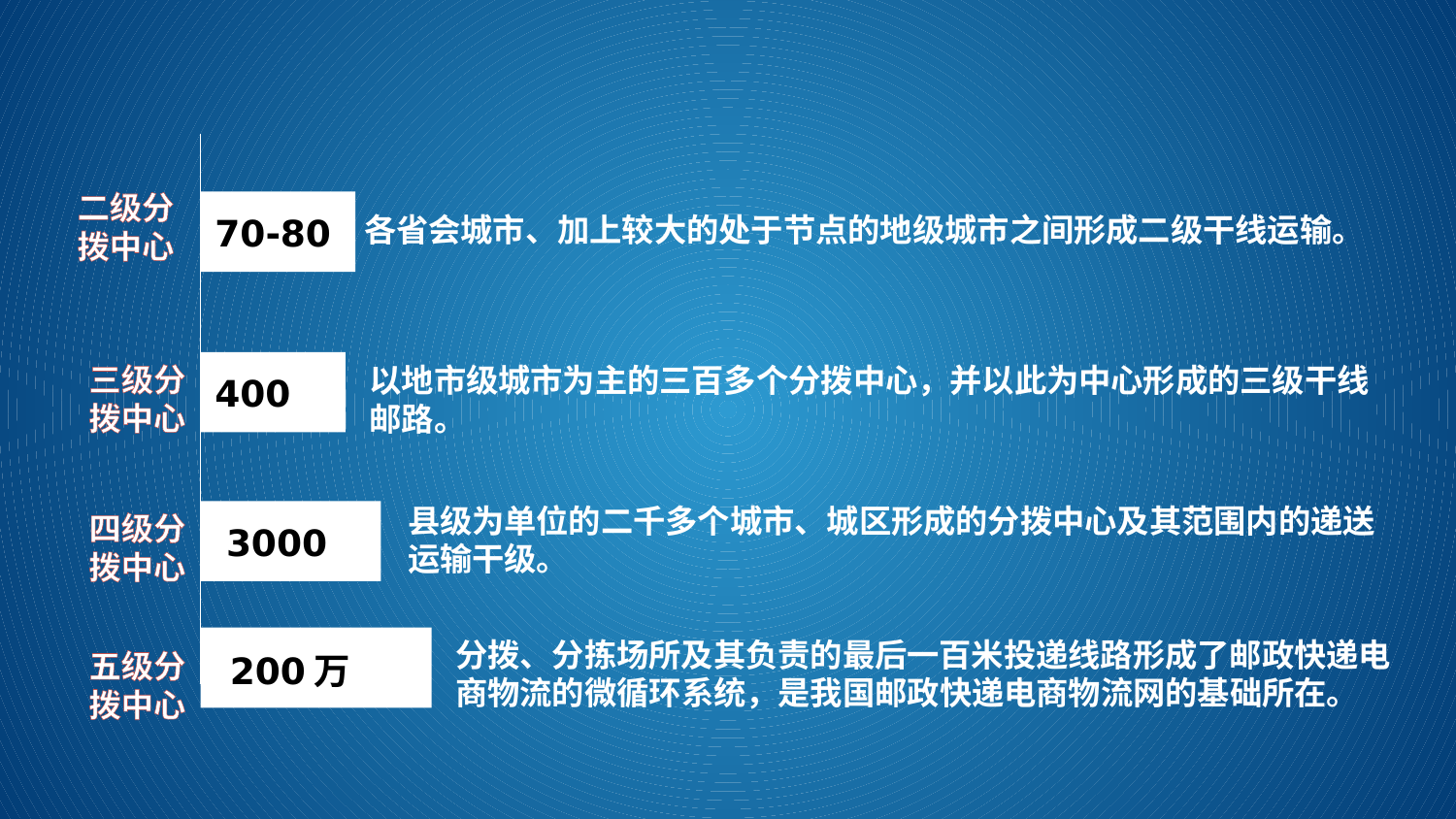

#

二级分拨中心
70-80
各省会城市、加上较大的处于节点的地级城市之间形成二级干线运输。

三级分拨中心
以地市级城市为主的三百多个分拨中心，并以此为中心形成的三级干线
邮路。
400

县级为单位的二千多个城市、城区形成的分拨中心及其范围内的递送运输干级。
四级分拨中心
3000

分拨、分拣场所及其负责的最后一百米投递线路形成了邮政快递电商物流的微循环系统，是我国邮政快递电商物流网的基础所在。
五级分拨中心
200万